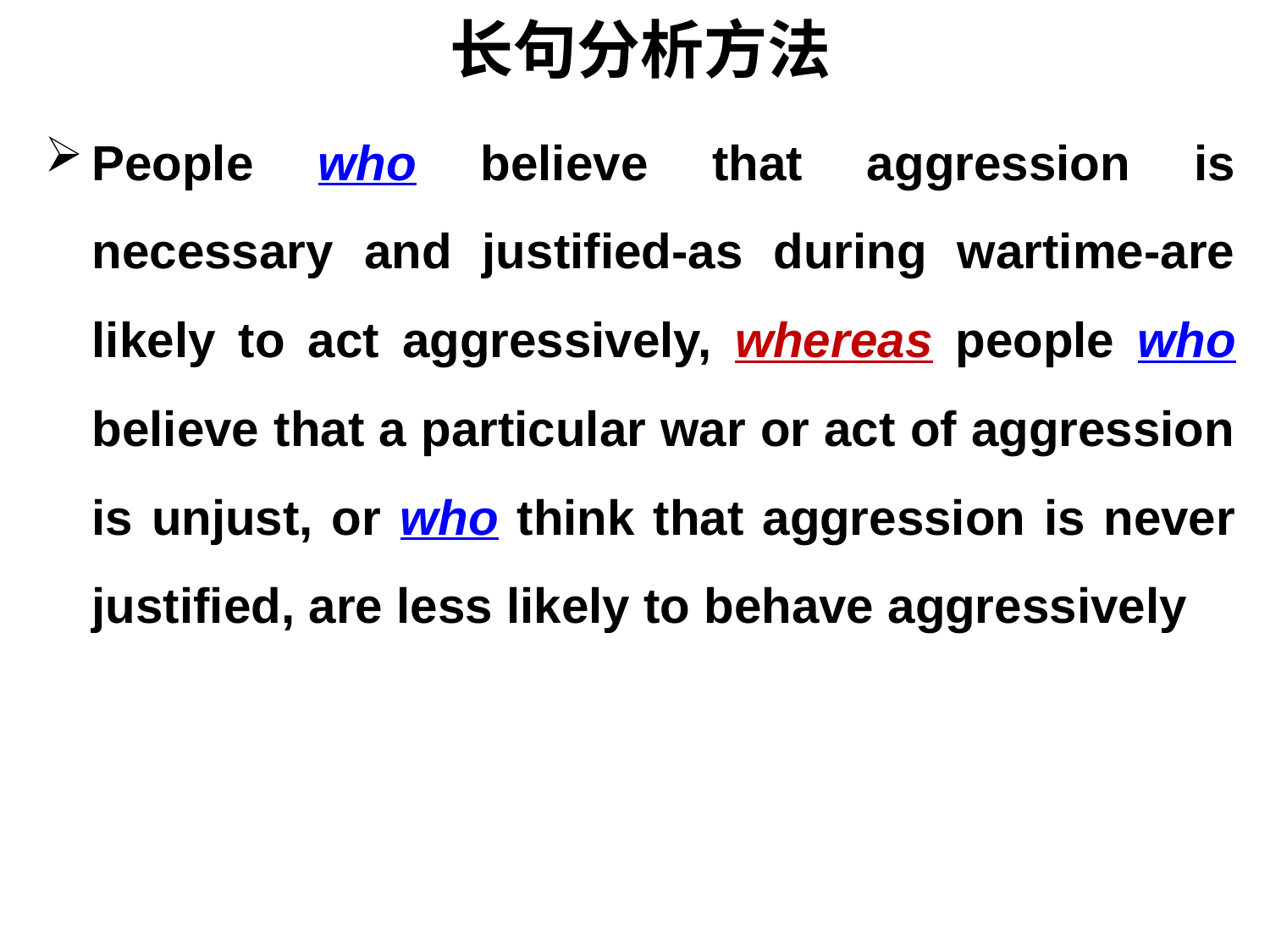

长句分析方法
People who believe that aggression is necessary and justified-as during wartime-are likely to act aggressively, whereas people who believe that a particular war or act of aggression is unjust, or who think that aggression is never justified, are less likely to behave aggressively